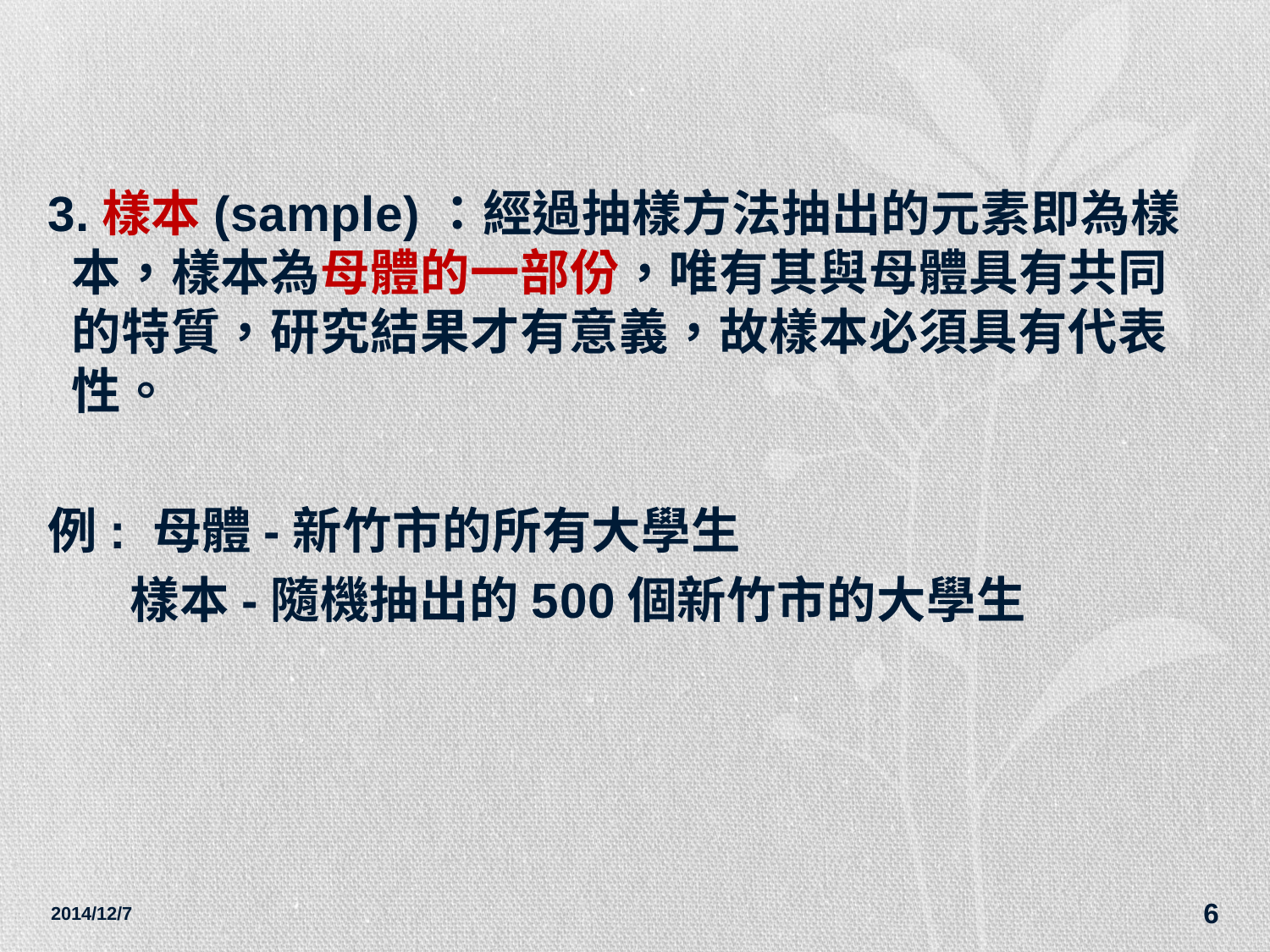

#
3.樣本(sample)：經過抽樣方法抽出的元素即為樣本，樣本為母體的一部份，唯有其與母體具有共同的特質，研究結果才有意義，故樣本必須具有代表性。

例: 母體-新竹市的所有大學生
      樣本-隨機抽出的500個新竹市的大學生

2014/12/7
6